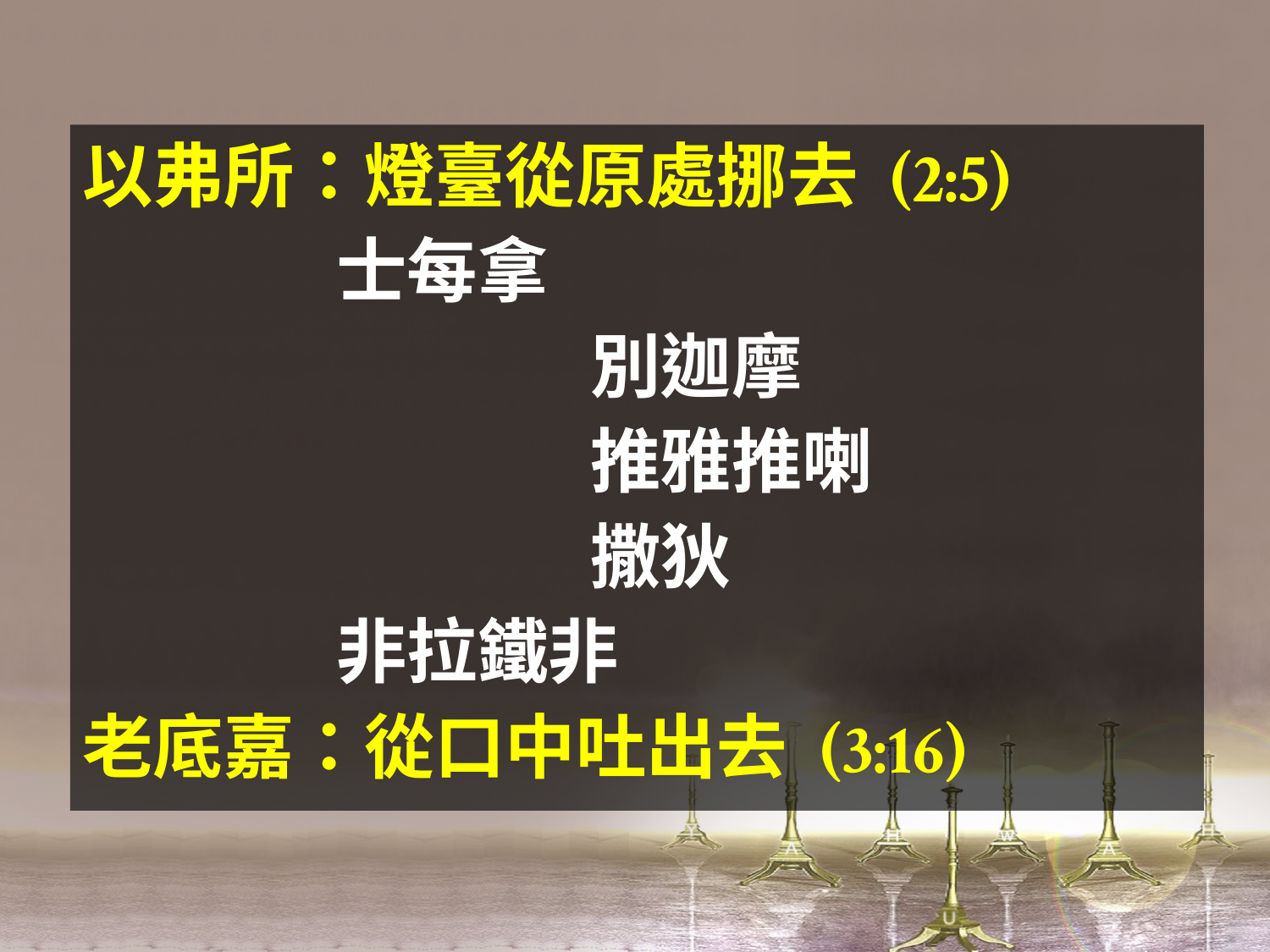

以弗所：燈臺從原處挪去 (2:5)
		士每拿
				別迦摩
				推雅推喇
				撒狄
		非拉鐵非
老底嘉：從口中吐出去 (3:16)